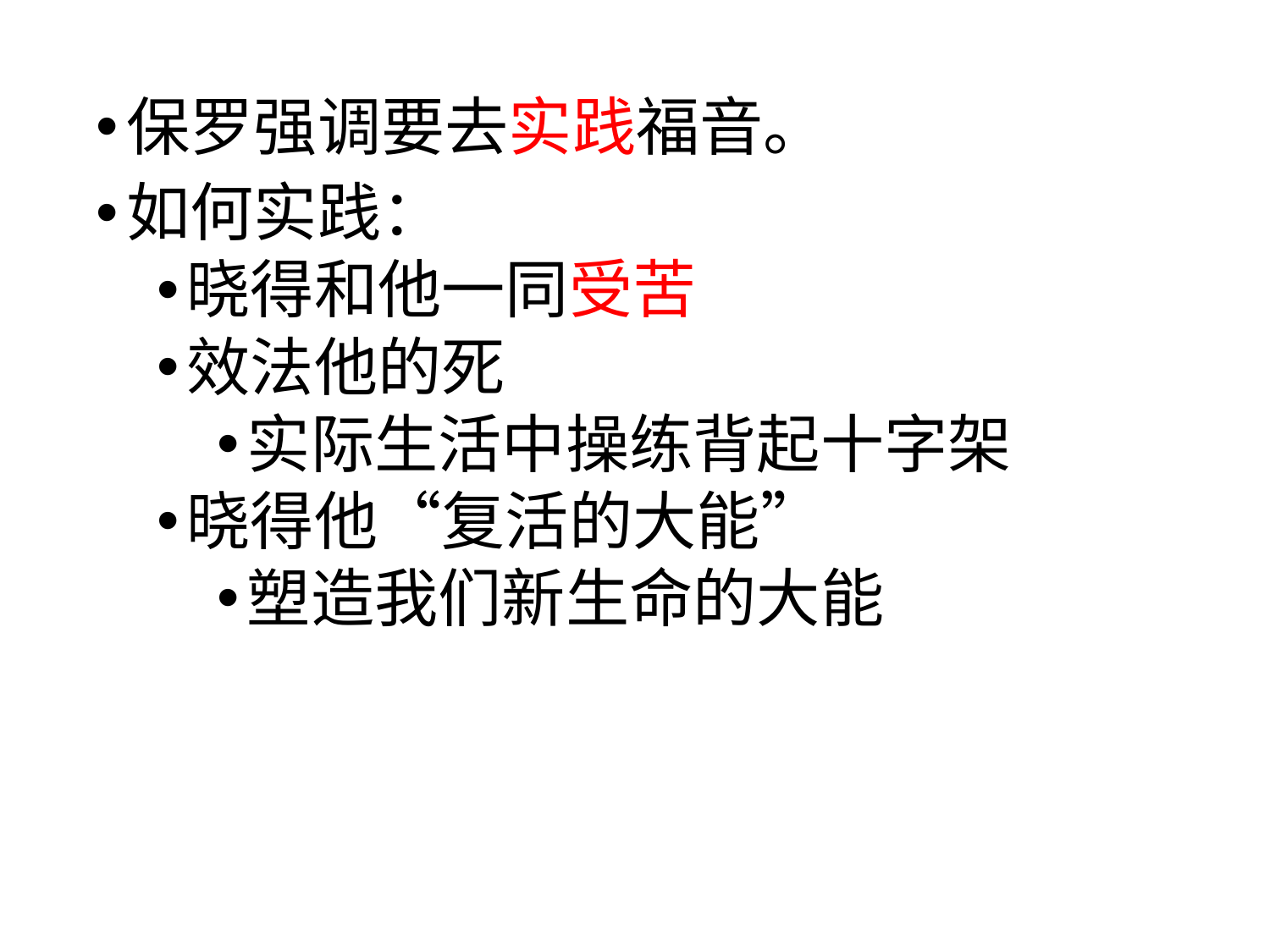

保罗强调要去实践福音。
如何实践：
晓得和他一同受苦
效法他的死
实际生活中操练背起十字架
晓得他“复活的大能”
塑造我们新生命的大能